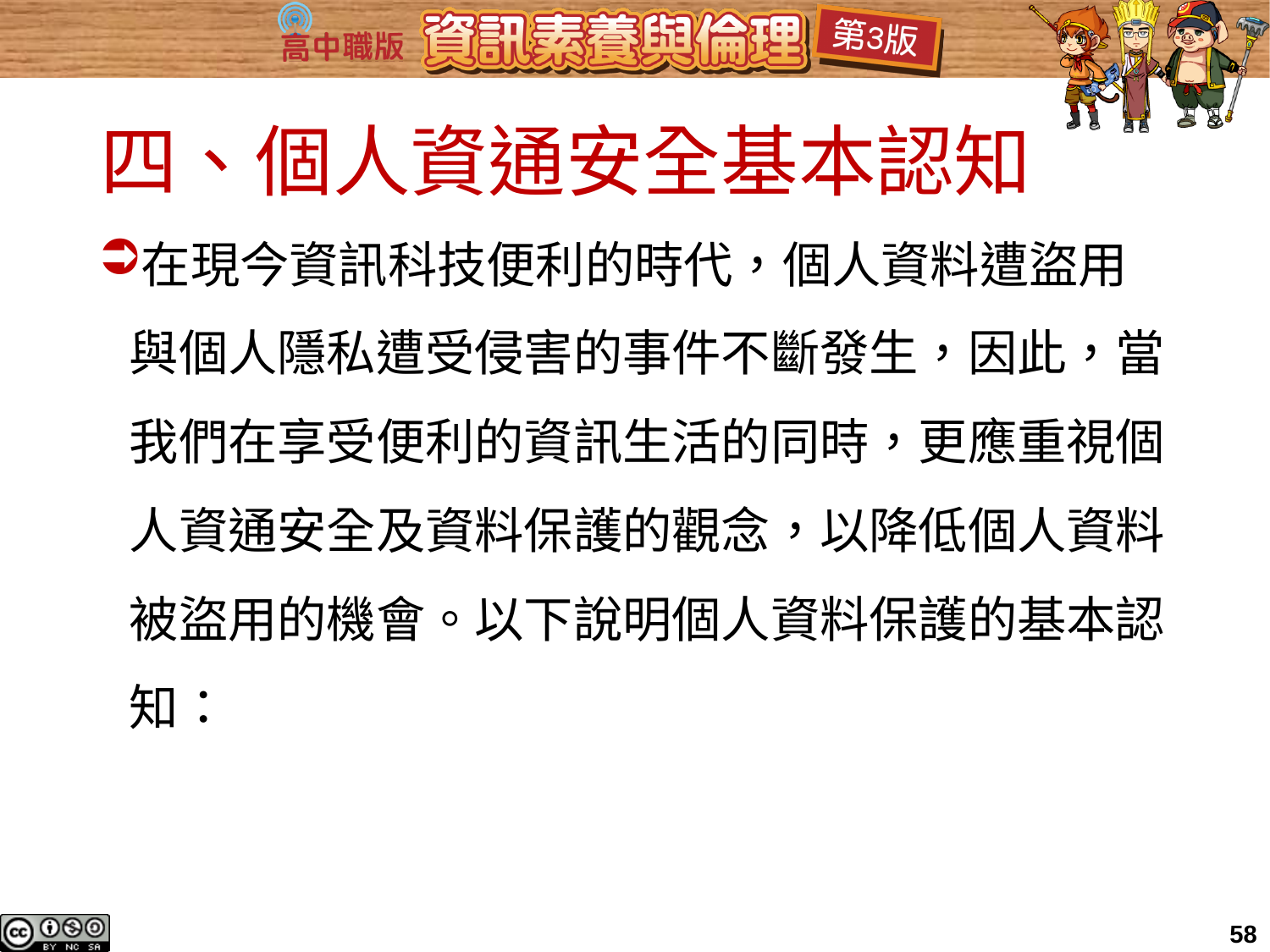

# 四、個人資通安全基本認知

在現今資訊科技便利的時代，個人資料遭盜用與個人隱私遭受侵害的事件不斷發生，因此，當我們在享受便利的資訊生活的同時，更應重視個人資通安全及資料保護的觀念，以降低個人資料被盜用的機會。以下說明個人資料保護的基本認知：
58